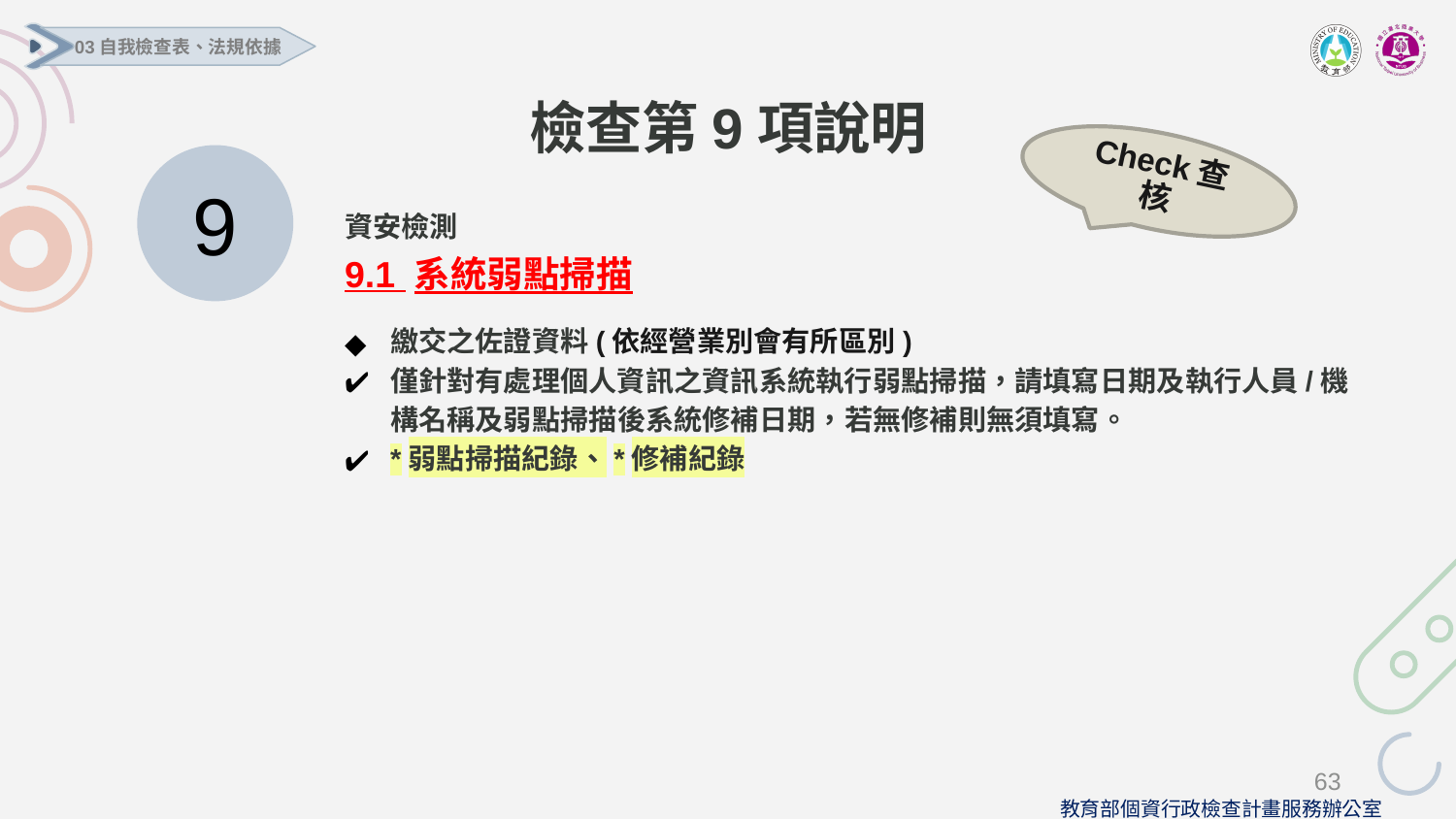

03自我檢查表、法規依據

# 檢查第9項說明
Check查核
9
資安檢測
9.1 系統弱點掃描
繳交之佐證資料(依經營業別會有所區別)
僅針對有處理個人資訊之資訊系統執行弱點掃描，請填寫日期及執行人員/機構名稱及弱點掃描後系統修補日期，若無修補則無須填寫。
*弱點掃描紀錄、*修補紀錄
63